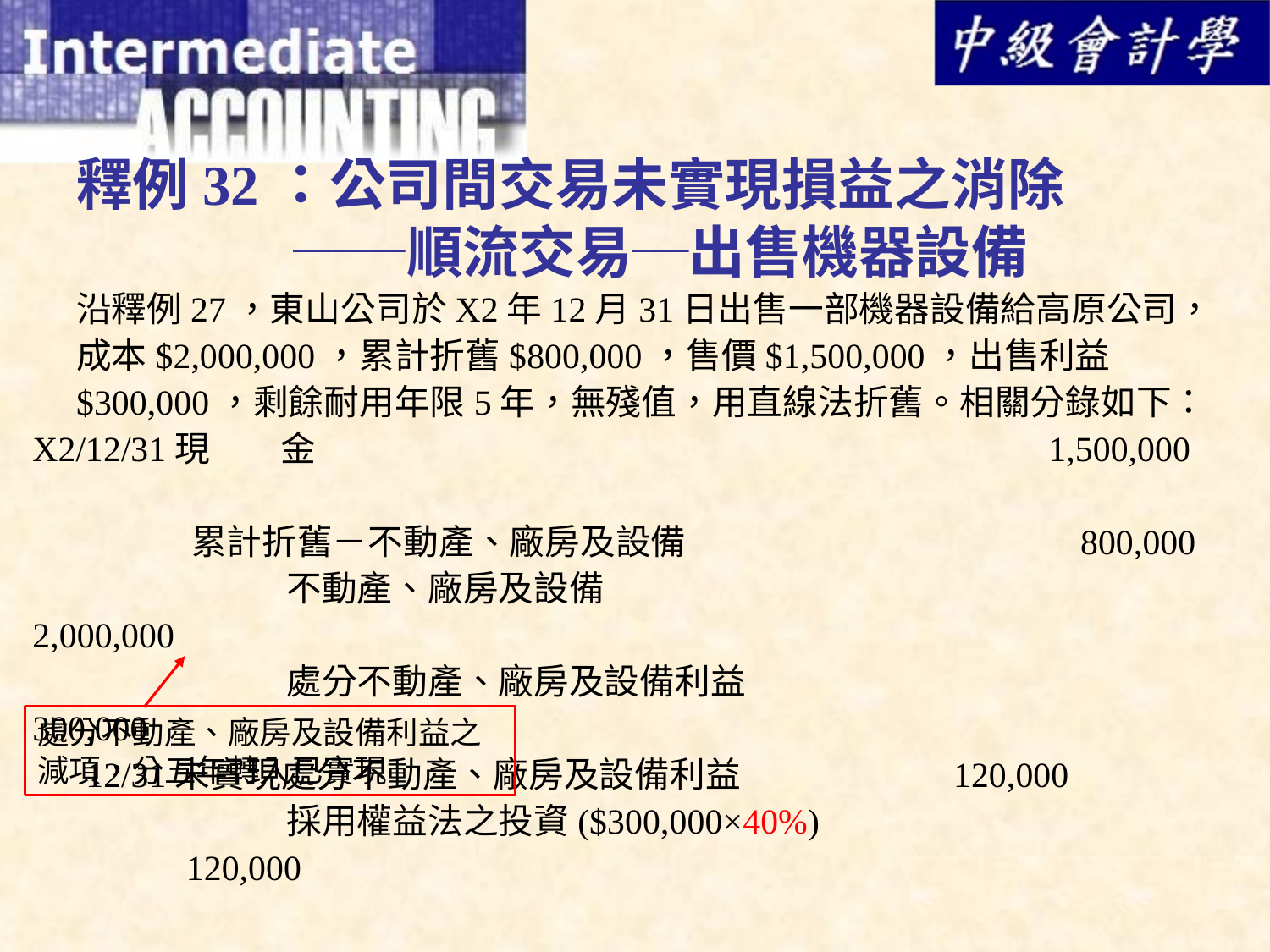

# 釋例32：公司間交易未實現損益之消除 ──順流交易─出售機器設備

沿釋例27，東山公司於X2年12月31日出售一部機器設備給高原公司，成本$2,000,000，累計折舊$800,000，售價$1,500,000，出售利益$300,000，剩餘耐用年限5年，無殘值，用直線法折舊。相關分錄如下：

X2/12/31現　　金						1,500,000
	   累計折舊－不動產、廠房及設備			   800,000
		不動產、廠房及設備					2,000,000
		處分不動產、廠房及設備利益				   300,000
      12/31未實現處分不動產、廠房及設備利益		   120,000
		採用權益法之投資($300,000×40%)				   120,000

X3/12/31採用權益法之投資					     24,000
	        已實現處分不動產、廠房及設備利益			     24,000
處分不動產、廠房及設備利益之減項，分五年轉入已實現